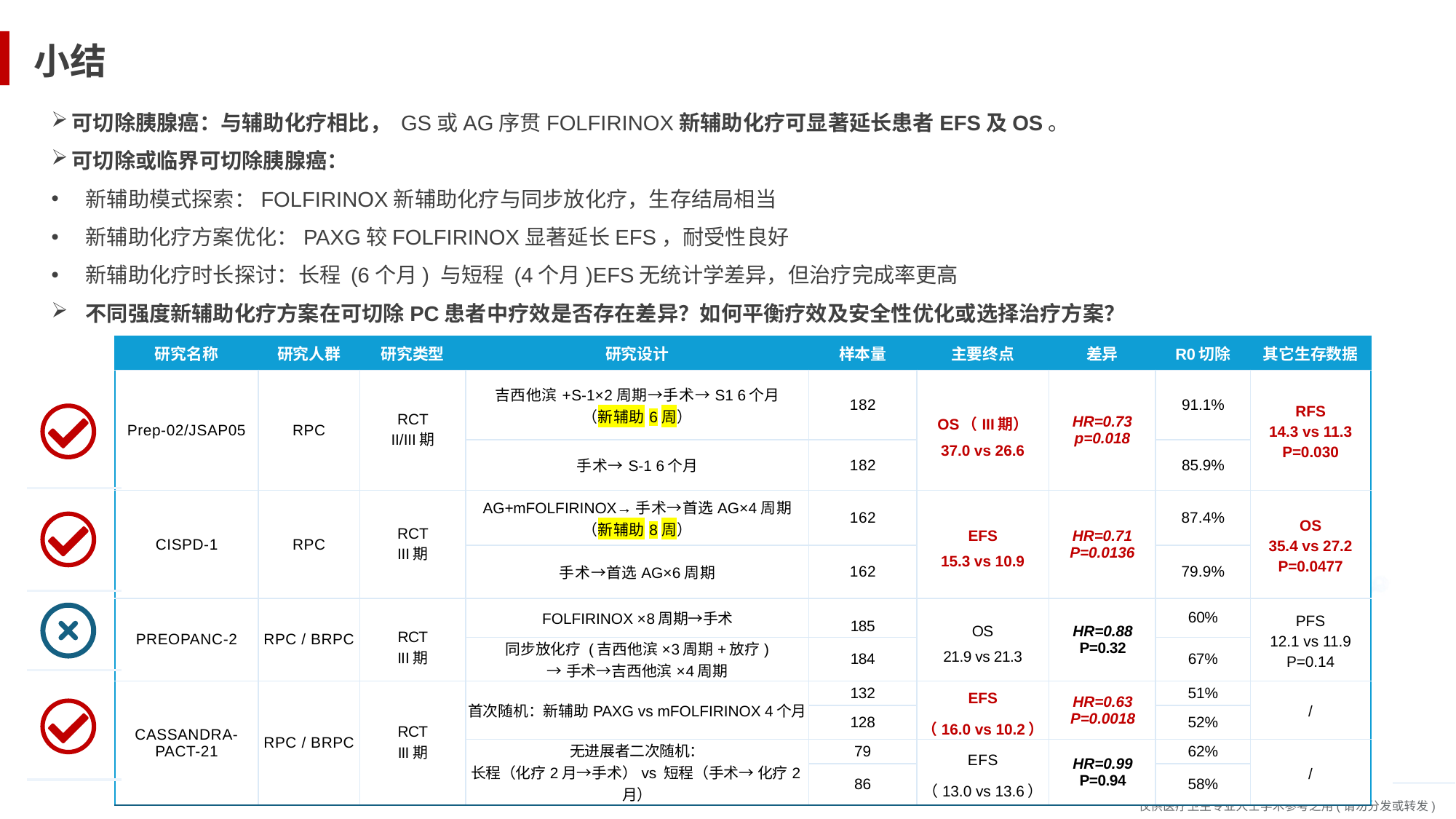

小结
可切除胰腺癌：与辅助化疗相比， GS或AG序贯FOLFIRINOX新辅助化疗可显著延长患者EFS及OS。
可切除或临界可切除胰腺癌：
新辅助模式探索：FOLFIRINOX新辅助化疗与同步放化疗，生存结局相当
新辅助化疗方案优化：PAXG较FOLFIRINOX显著延长EFS，耐受性良好
新辅助化疗时长探讨：长程 (6个月) 与短程 (4个月)EFS无统计学差异，但治疗完成率更高
不同强度新辅助化疗方案在可切除PC患者中疗效是否存在差异？如何平衡疗效及安全性优化或选择治疗方案？
| 研究名称 | 研究人群 | 研究类型 | 研究设计 | 样本量 | 主要终点 | 差异 | R0切除 | 其它生存数据 |
| --- | --- | --- | --- | --- | --- | --- | --- | --- |
| Prep-02/JSAP05 | RPC | RCT II/III期 | 吉西他滨+S-1×2周期→手术→S1 6个月 （新辅助6周） | 182 | OS（III期） 37.0 vs 26.6 | HR=0.73 p=0.018 | 91.1% | RFS 14.3 vs 11.3 P=0.030 |
|  |  |  | 手术→S-1 6个月 | 182 |  |  | 85.9% |  |
| CISPD-1 | RPC | RCT III期 | AG+mFOLFIRINOX→手术→首选AG×4周期 （新辅助8周） | 162 | EFS 15.3 vs 10.9 | HR=0.71 P=0.0136 | 87.4% | OS 35.4 vs 27.2 P=0.0477 |
|  |  |  | 手术→首选AG×6周期 | 162 |  |  | 79.9% |  |
| PREOPANC-2 | RPC / BRPC | RCT III期 | FOLFIRINOX ×8周期→手术 | 185 | OS 21.9 vs 21.3 | HR=0.88 P=0.32 | 60% | PFS 12.1 vs 11.9 P=0.14 |
|  |  |  | 同步放化疗 (吉西他滨×3周期+放疗) →手术→吉西他滨×4周期 | 184 |  |  | 67% |  |
| CASSANDRA-PACT-21 | RPC / BRPC | RCT III期 | 首次随机：新辅助PAXG vs mFOLFIRINOX 4个月 | 132 | EFS （16.0 vs 10.2） | HR=0.63 P=0.0018 | 51% | / |
|  |  |  |  | 128 |  |  | 52% |  |
|  |  |  | 无进展者二次随机： 长程（化疗2月→手术）vs 短程（手术→ 化疗2月） | 79 | EFS （13.0 vs 13.6） | HR=0.99 P=0.94 | 62% | / |
|  |  |  |  | 86 |  |  | 58% |  |